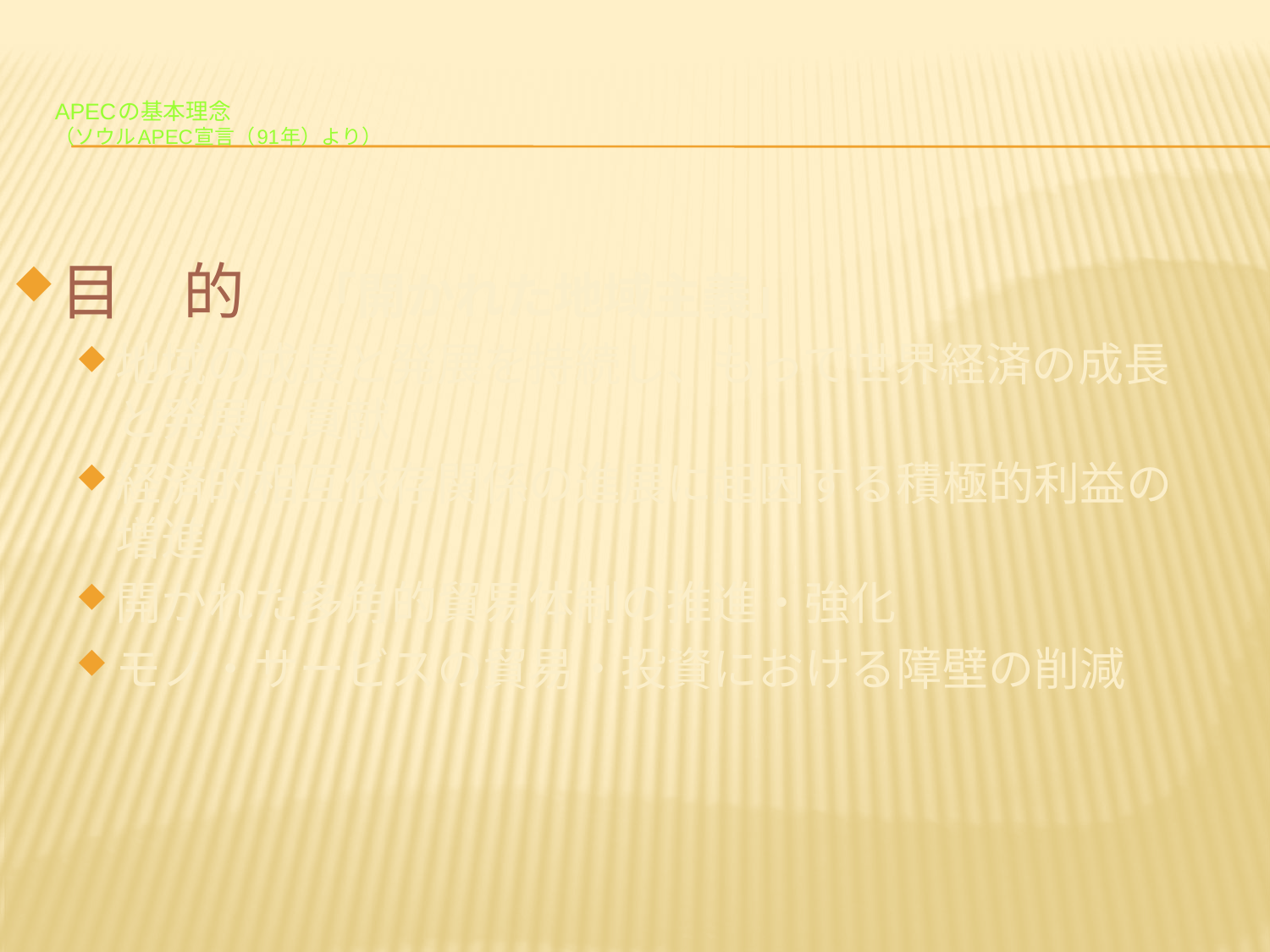

# APECの基本理念 （ソウルAPEC宣言（91年）より）
目　的　「開かれた地域主義」
地域の成長と発展を持続し、もって世界経済の成長と発展に貢献
経済的相互依存関係の進展に起因する積極的利益の増進
開かれた多角的貿易体制の推進・強化
モノ・サービスの貿易・投資における障壁の削減